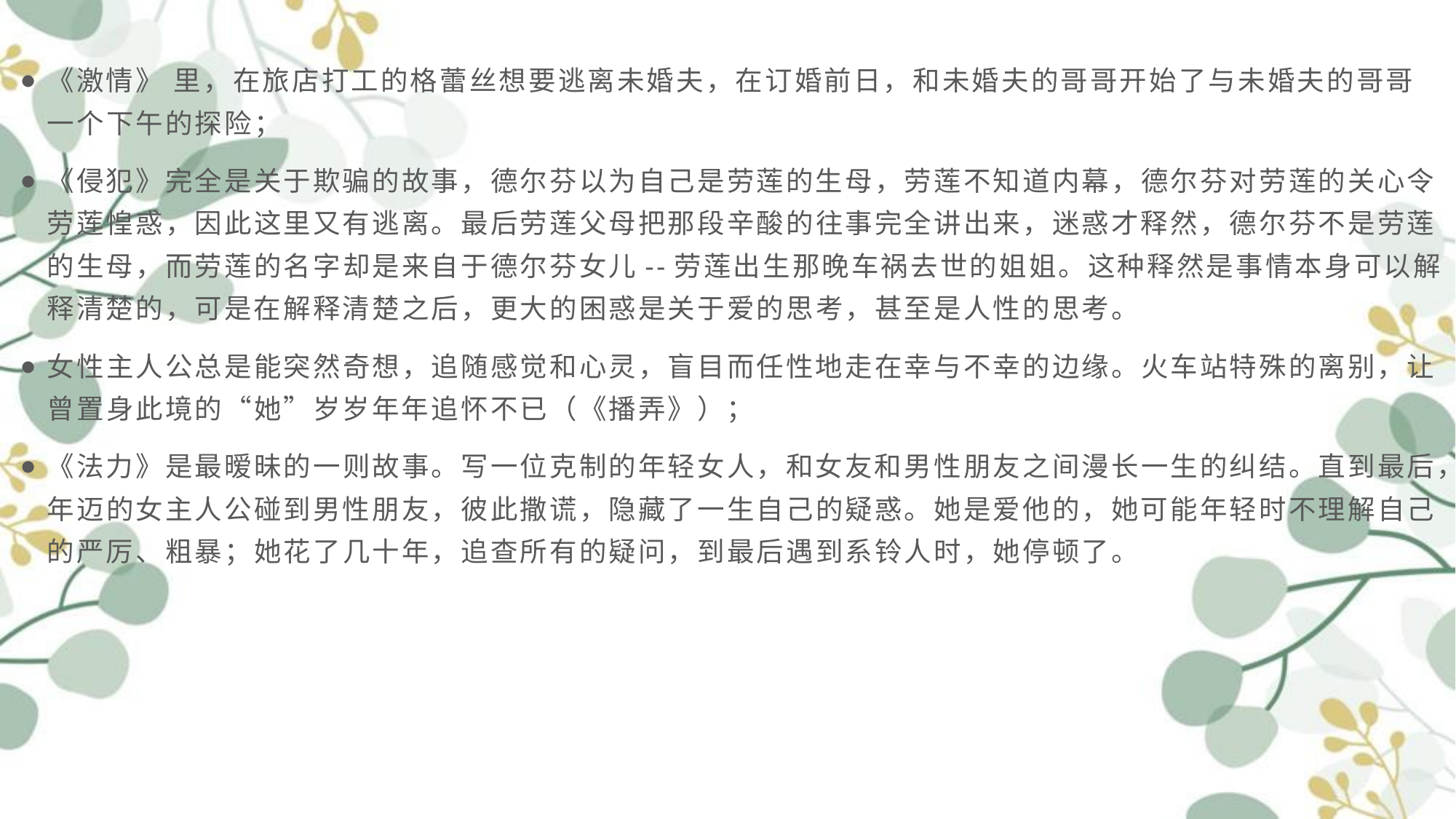

《激情》 里，在旅店打工的格蕾丝想要逃离未婚夫，在订婚前日，和未婚夫的哥哥开始了与未婚夫的哥哥一个下午的探险；
《侵犯》完全是关于欺骗的故事，德尔芬以为自己是劳莲的生母，劳莲不知道内幕，德尔芬对劳莲的关心令劳莲惶惑，因此这里又有逃离。最后劳莲父母把那段辛酸的往事完全讲出来，迷惑才释然，德尔芬不是劳莲的生母，而劳莲的名字却是来自于德尔芬女儿--劳莲出生那晚车祸去世的姐姐。这种释然是事情本身可以解释清楚的，可是在解释清楚之后，更大的困惑是关于爱的思考，甚至是人性的思考。
女性主人公总是能突然奇想，追随感觉和心灵，盲目而任性地走在幸与不幸的边缘。火车站特殊的离别，让曾置身此境的“她”岁岁年年追怀不已（《播弄》）；
《法力》是最暧昧的一则故事。写一位克制的年轻女人，和女友和男性朋友之间漫长一生的纠结。直到最后，年迈的女主人公碰到男性朋友，彼此撒谎，隐藏了一生自己的疑惑。她是爱他的，她可能年轻时不理解自己的严厉、粗暴；她花了几十年，追查所有的疑问，到最后遇到系铃人时，她停顿了。